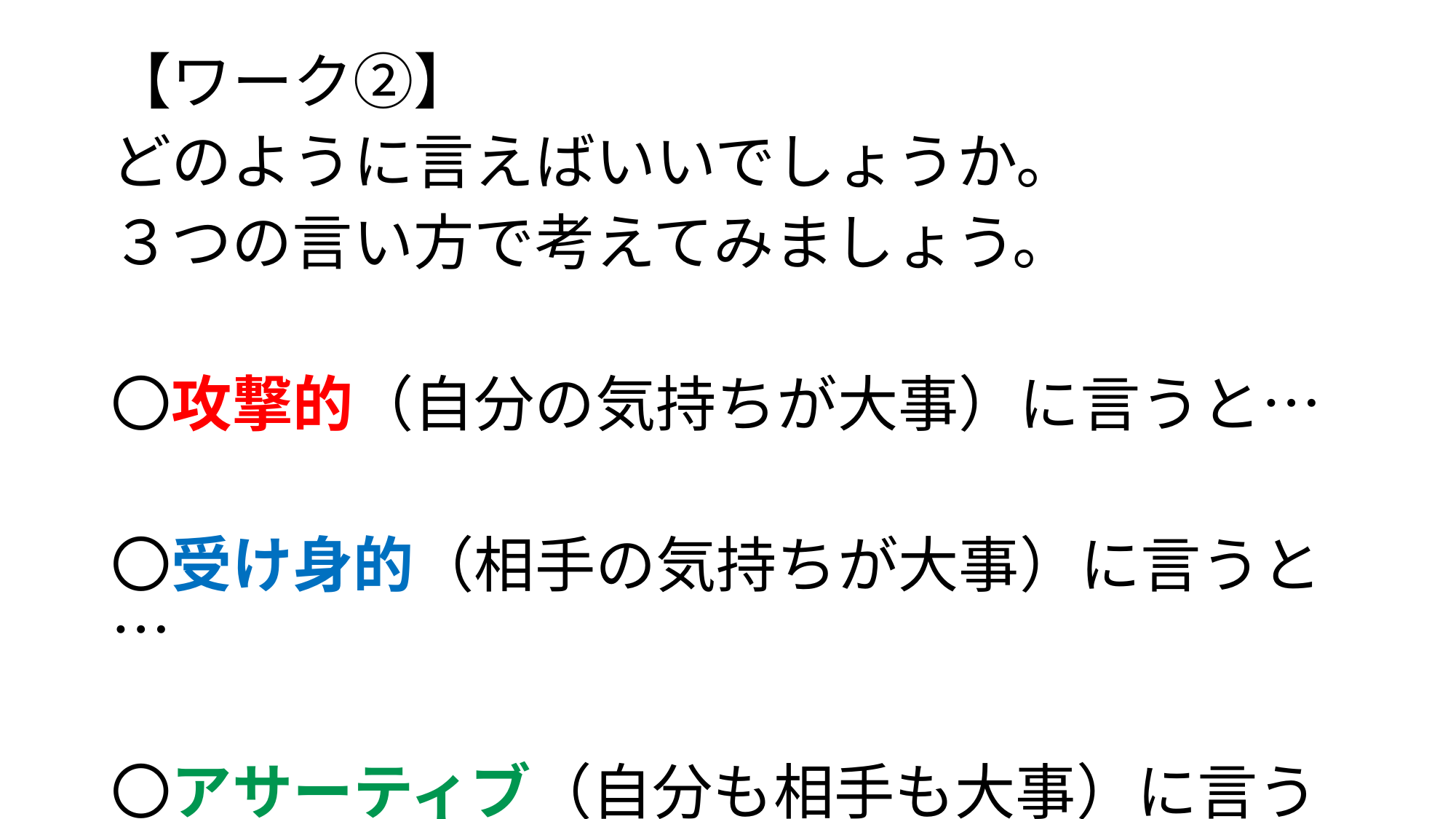

【ワーク②】
どのように言えばいいでしょうか。
３つの言い方で考えてみましょう。

〇攻撃的（自分の気持ちが大事）に言うと…

〇受け身的（相手の気持ちが大事）に言うと…

〇アサーティブ（自分も相手も大事）に言うと…